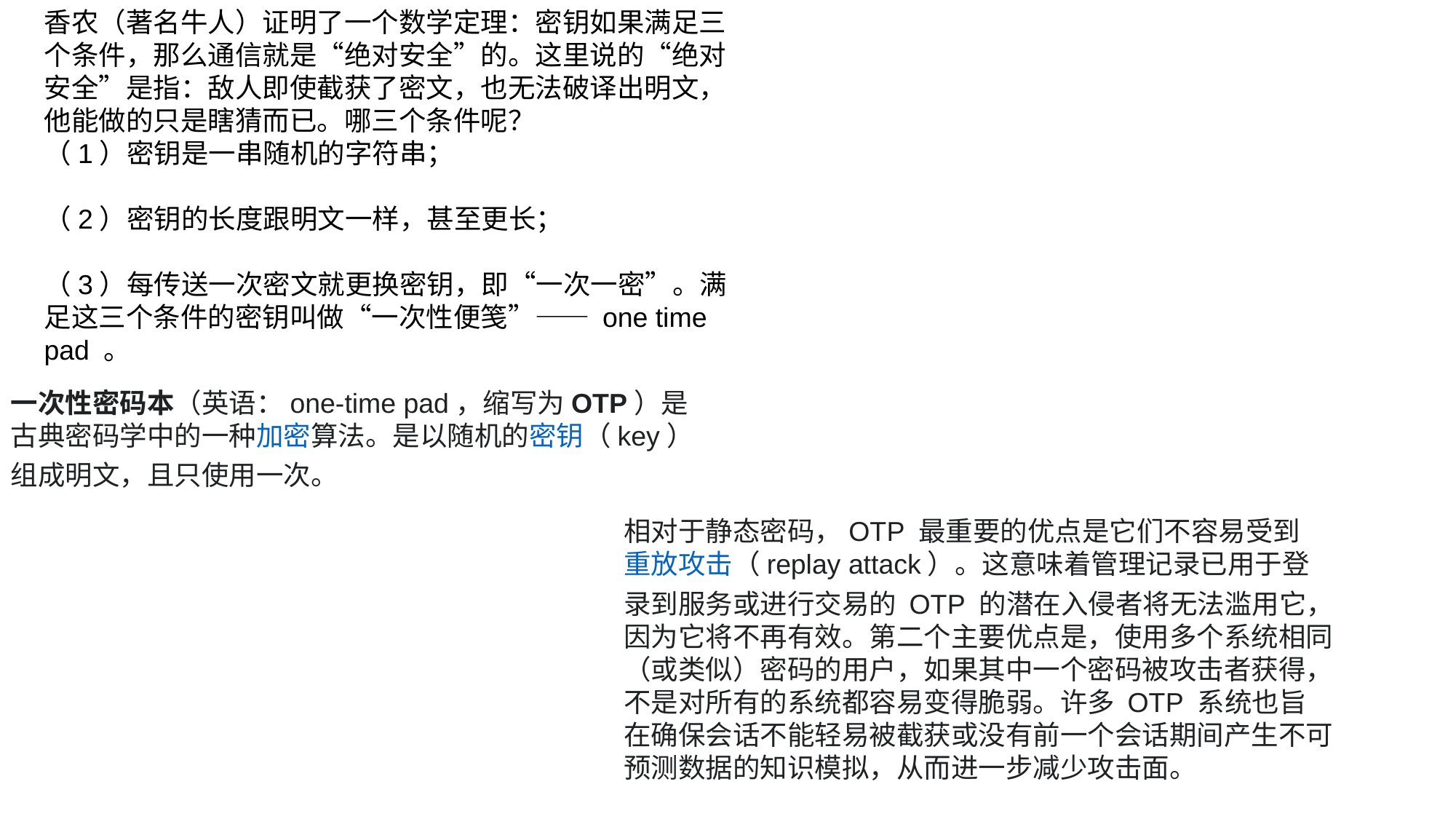

香农（著名牛人）证明了一个数学定理：密钥如果满足三个条件，那么通信就是“绝对安全”的。这里说的“绝对安全”是指：敌人即使截获了密文，也无法破译出明文，他能做的只是瞎猜而已。哪三个条件呢？
（1）密钥是一串随机的字符串；

（2）密钥的长度跟明文一样，甚至更长；

（3）每传送一次密文就更换密钥，即“一次一密”。满足这三个条件的密钥叫做“一次性便笺”—— one time pad 。
一次性密码本（英语：one-time pad，缩写为OTP）是古典密码学中的一种加密算法。是以随机的密钥（key）组成明文，且只使用一次。
相对于静态密码，OTP 最重要的优点是它们不容易受到重放攻击（replay attack）。这意味着管理记录已用于登录到服务或进行交易的 OTP 的潜在入侵者将无法滥用它，因为它将不再有效。第二个主要优点是，使用多个系统相同（或类似）密码的用户，如果其中一个密码被攻击者获得，不是对所有的系统都容易变得脆弱。许多 OTP 系统也旨在确保会话不能轻易被截获或没有前一个会话期间产生不可预测数据的知识模拟，从而进一步减少攻击面。